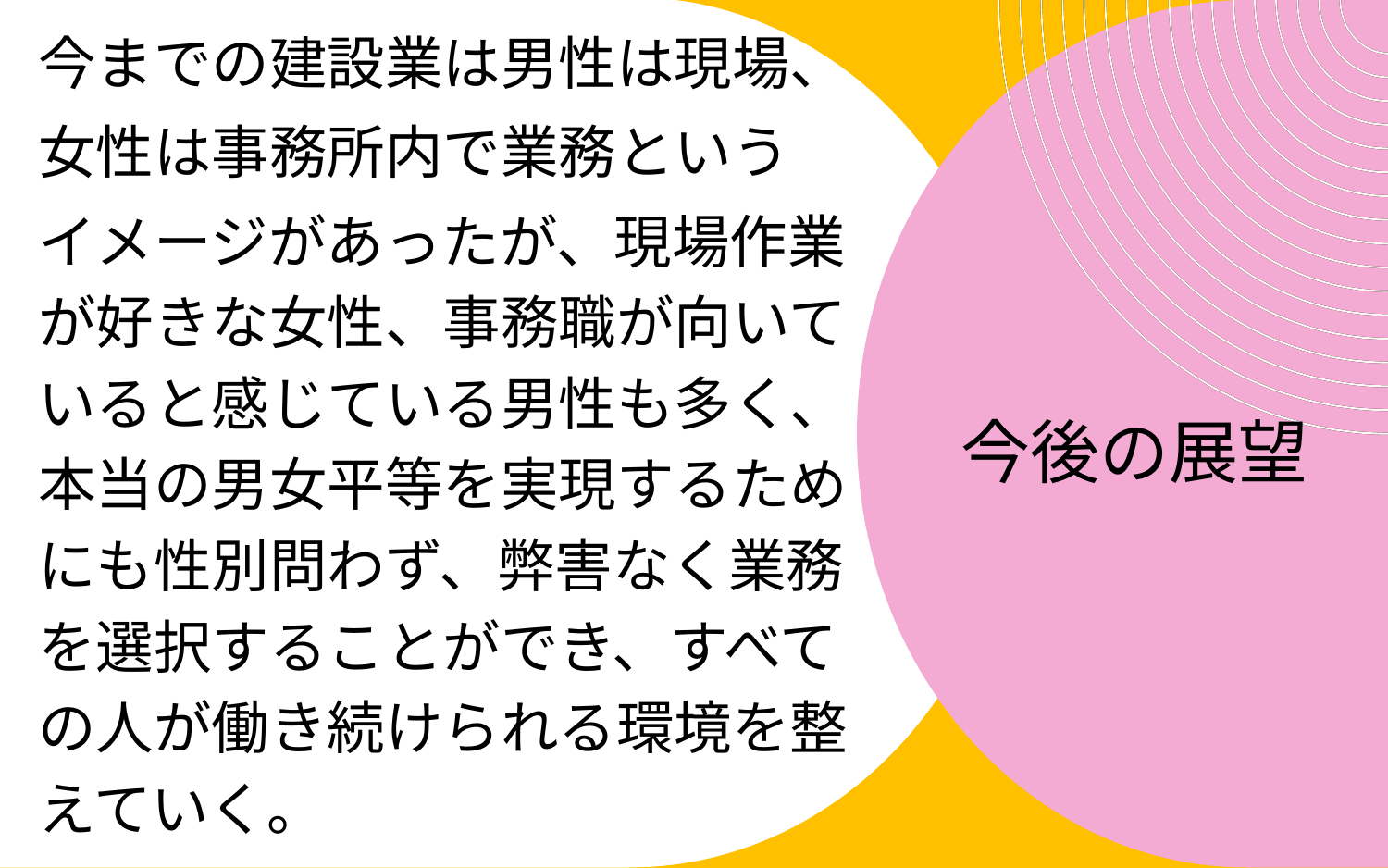

今までの建設業は男性は現場、
女性は事務所内で業務という
イメージがあったが、現場作業が好きな女性、事務職が向いていると感じている男性も多く、本当の男女平等を実現するためにも性別問わず、弊害なく業務を選択することができ、すべての人が働き続けられる環境を整えていく。
今後の展望